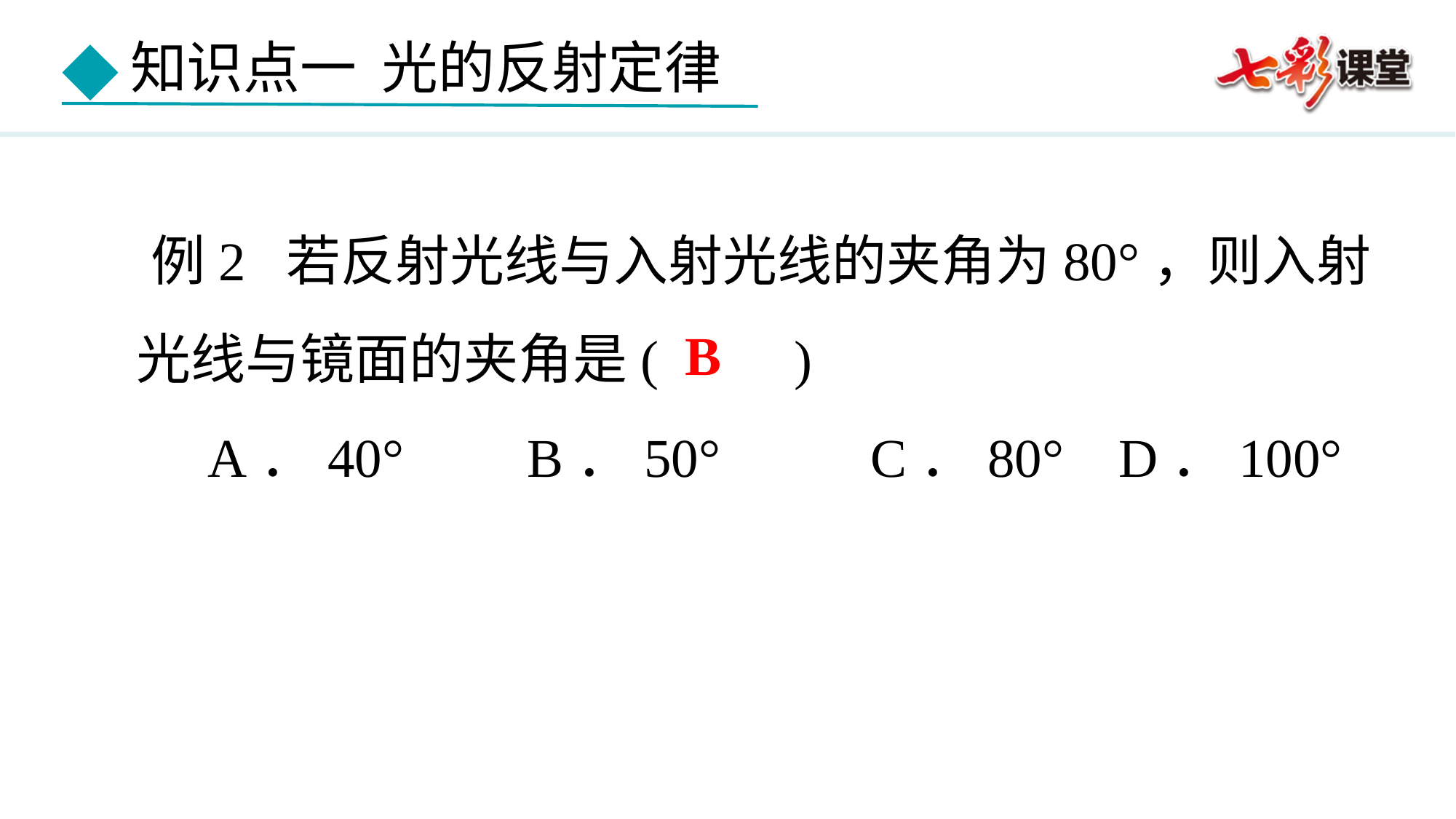

例2  若反射光线与入射光线的夹角为80°，则入射光线与镜面的夹角是(　　)
      A．40°         B．50°           C．80°    D．100°
B